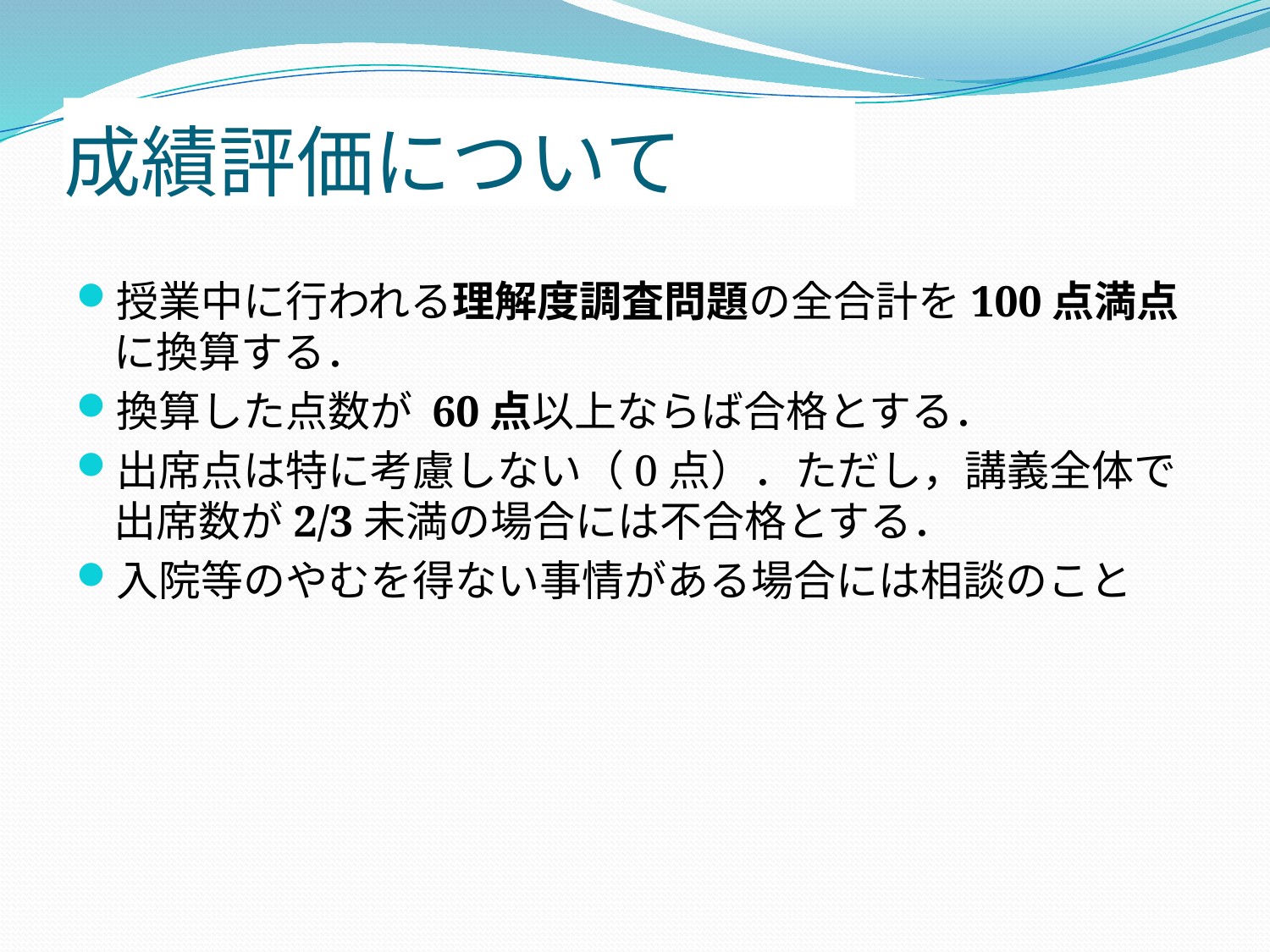

# 成績評価について
授業中に行われる理解度調査問題の全合計を100点満点に換算する．
換算した点数が 60点以上ならば合格とする．
出席点は特に考慮しない（0点）．ただし，講義全体で出席数が2/3未満の場合には不合格とする．
入院等のやむを得ない事情がある場合には相談のこと